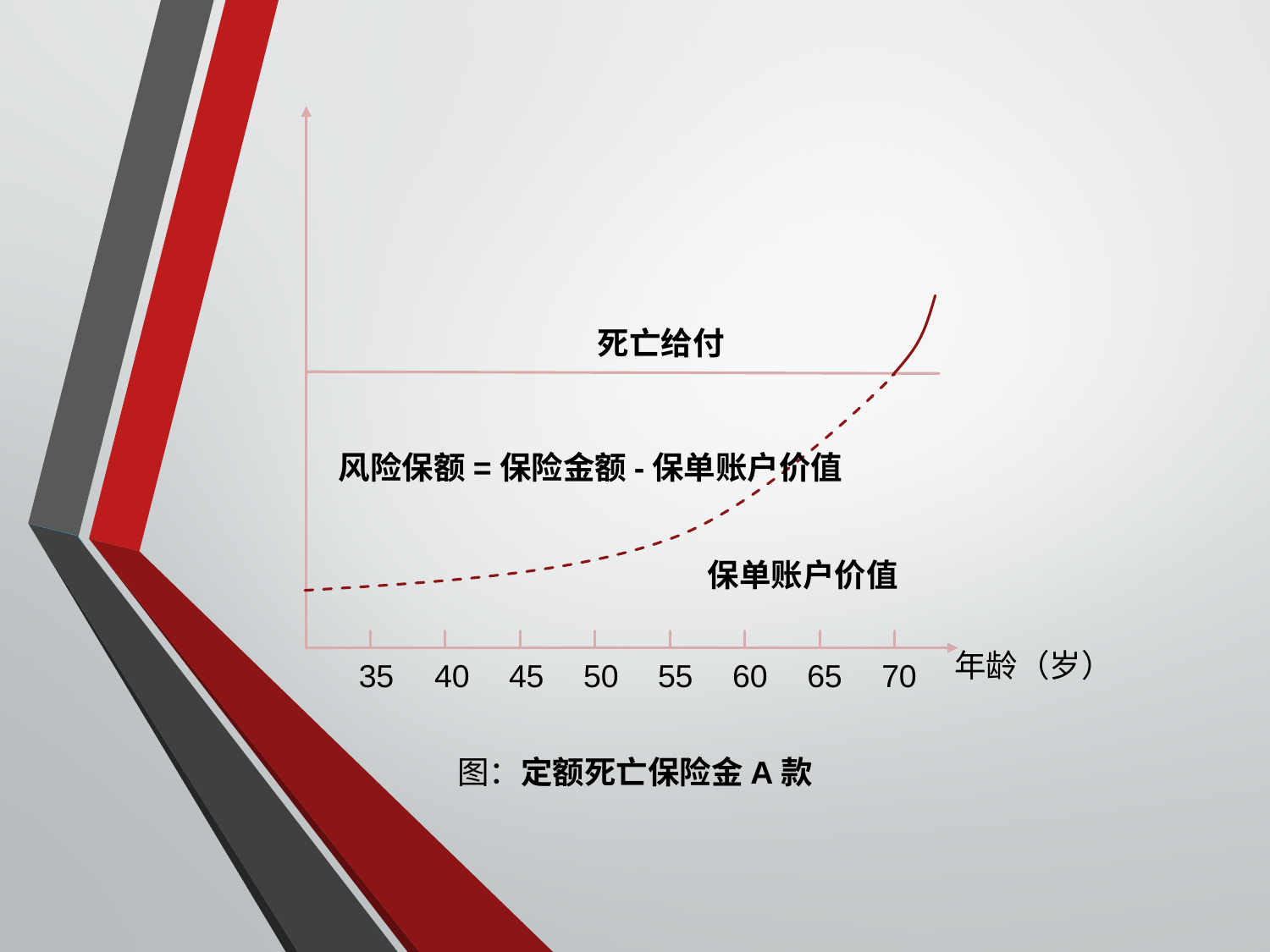

死亡给付

风险保额=保险金额-保单账户价值
保单账户价值
年龄（岁）
35
40
45
50
55
60
65
70
图：定额死亡保险金A款